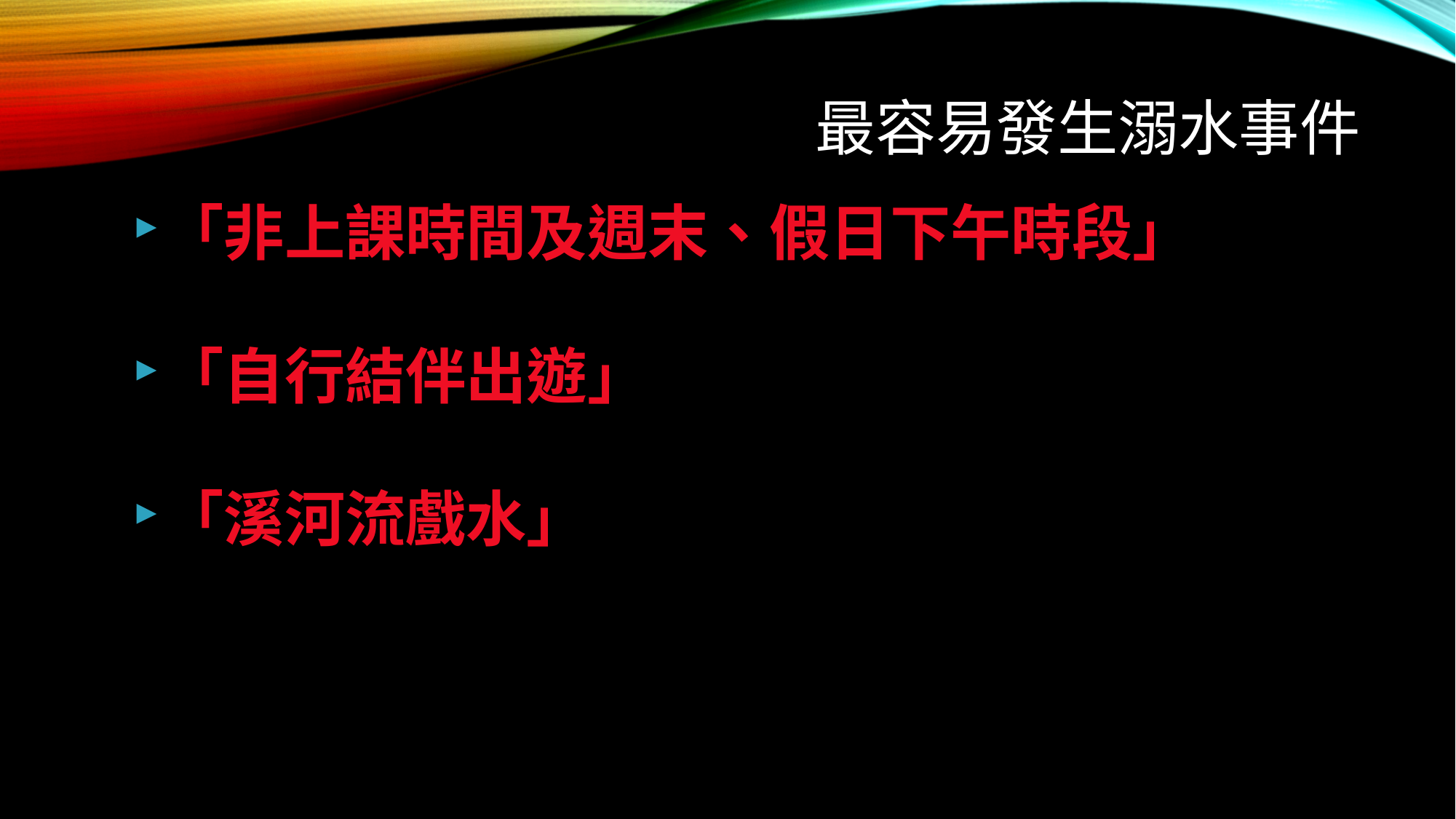

# 最容易發生溺水事件
「非上課時間及週末、假日下午時段」

「自行結伴出遊」

「溪河流戲水」